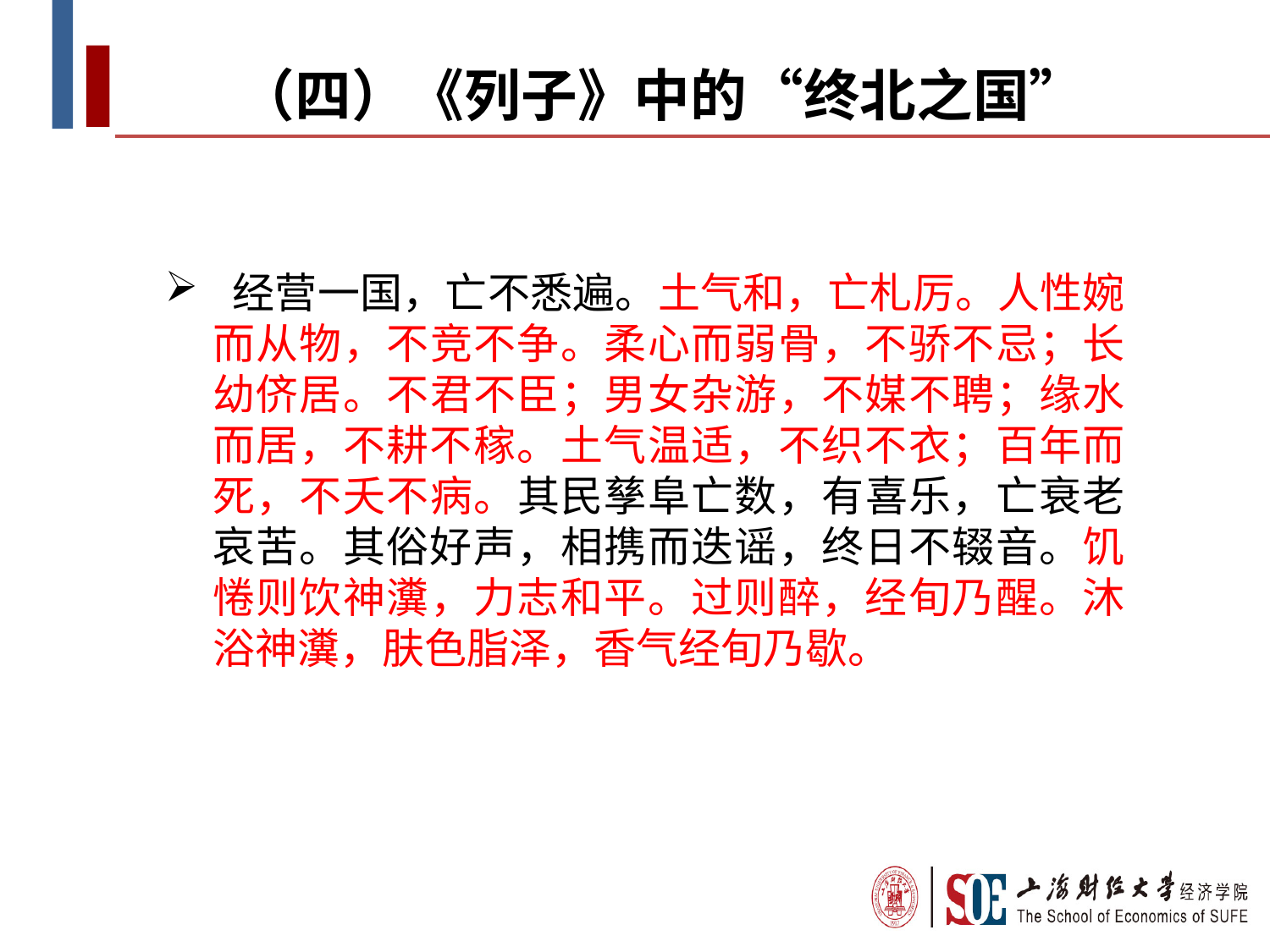

（四）《列子》中的“终北之国”
 经营一国，亡不悉遍。土气和，亡札厉。人性婉而从物，不竞不争。柔心而弱骨，不骄不忌；长幼侪居。不君不臣；男女杂游，不媒不聘；缘水而居，不耕不稼。土气温适，不织不衣；百年而死，不夭不病。其民孳阜亡数，有喜乐，亡衰老哀苦。其俗好声，相携而迭谣，终日不辍音。饥惓则饮神瀵，力志和平。过则醉，经旬乃醒。沐浴神瀵，肤色脂泽，香气经旬乃歇。